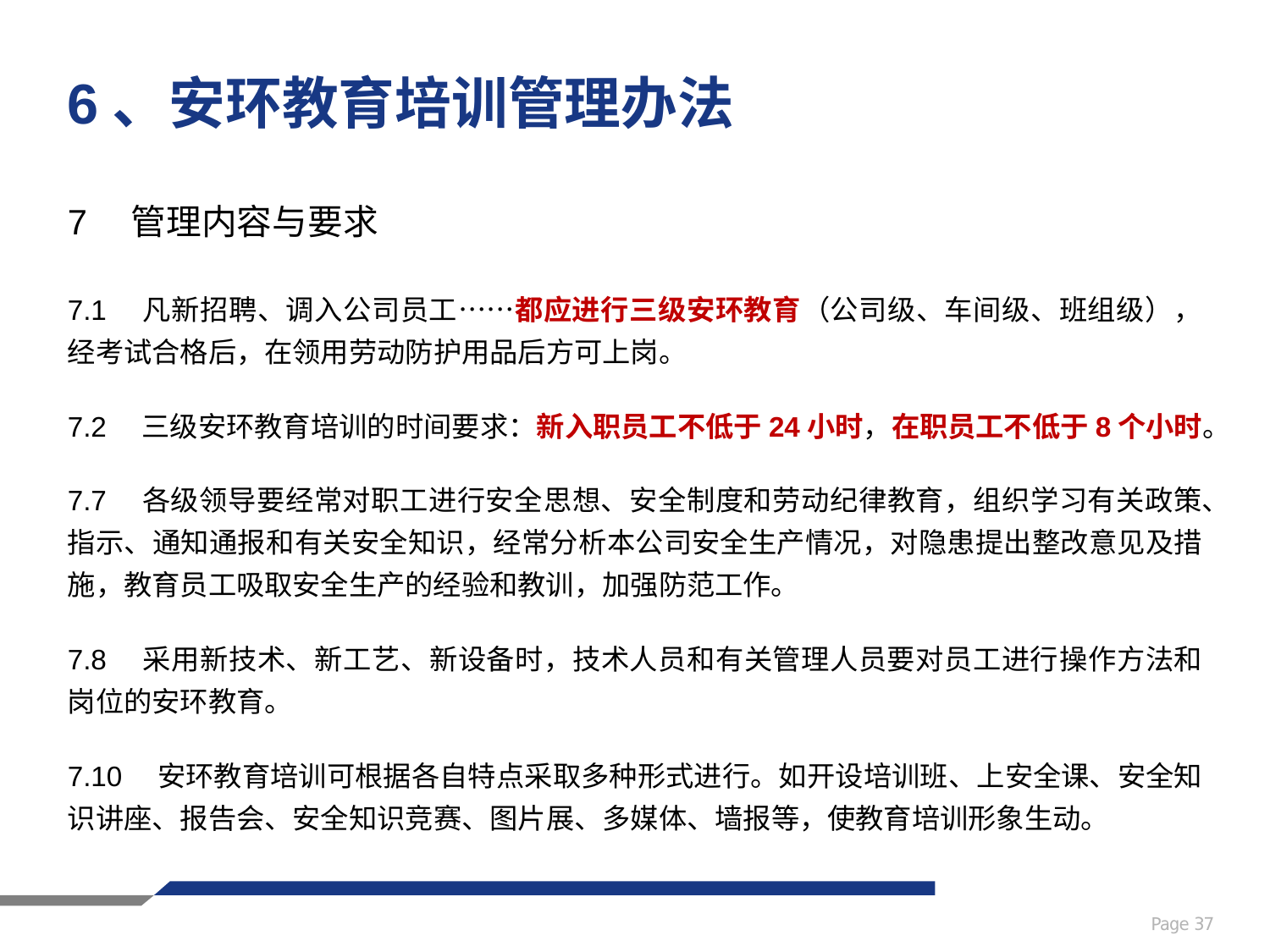

# 6、安环教育培训管理办法
7　管理内容与要求
7.1　凡新招聘、调入公司员工……都应进行三级安环教育（公司级、车间级、班组级），经考试合格后，在领用劳动防护用品后方可上岗。
7.2　三级安环教育培训的时间要求：新入职员工不低于24小时，在职员工不低于8个小时。
7.7　各级领导要经常对职工进行安全思想、安全制度和劳动纪律教育，组织学习有关政策、指示、通知通报和有关安全知识，经常分析本公司安全生产情况，对隐患提出整改意见及措施，教育员工吸取安全生产的经验和教训，加强防范工作。
7.8　采用新技术、新工艺、新设备时，技术人员和有关管理人员要对员工进行操作方法和岗位的安环教育。
7.10　安环教育培训可根据各自特点采取多种形式进行。如开设培训班、上安全课、安全知识讲座、报告会、安全知识竞赛、图片展、多媒体、墙报等，使教育培训形象生动。
Page 37